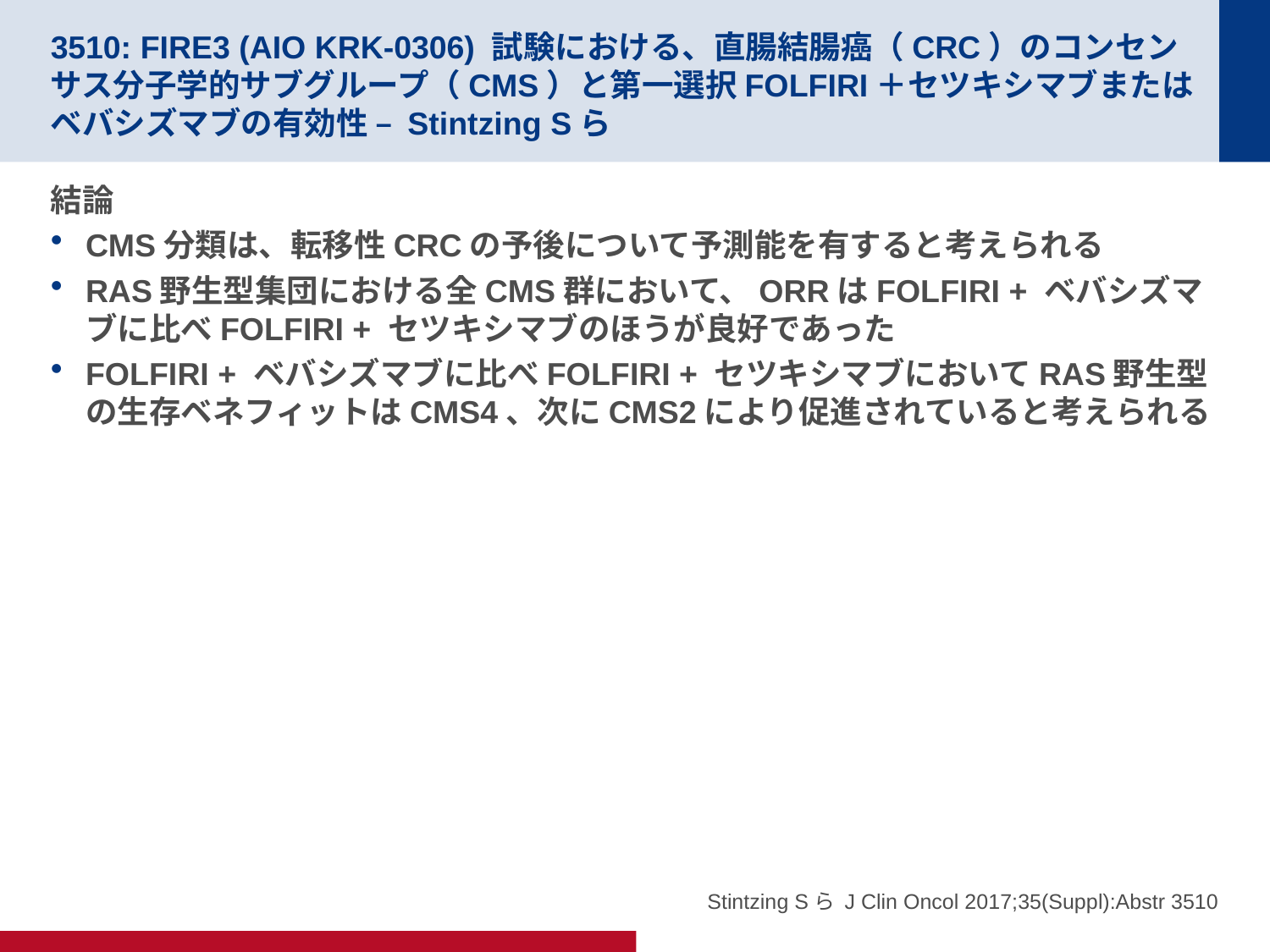

# 3510: FIRE3 (AIO KRK-0306) 試験における、直腸結腸癌（CRC）のコンセンサス分子学的サブグループ（CMS）と第一選択FOLFIRI＋セツキシマブまたはベバシズマブの有効性 – Stintzing Sら
結論
CMS分類は、転移性CRCの予後について予測能を有すると考えられる
RAS野生型集団における全CMS群において、ORRはFOLFIRI + ベバシズマブに比べFOLFIRI + セツキシマブのほうが良好であった
FOLFIRI + ベバシズマブに比べFOLFIRI + セツキシマブにおいてRAS野生型の生存ベネフィットはCMS4、次にCMS2により促進されていると考えられる

Stintzing Sら J Clin Oncol 2017;35(Suppl):Abstr 3510